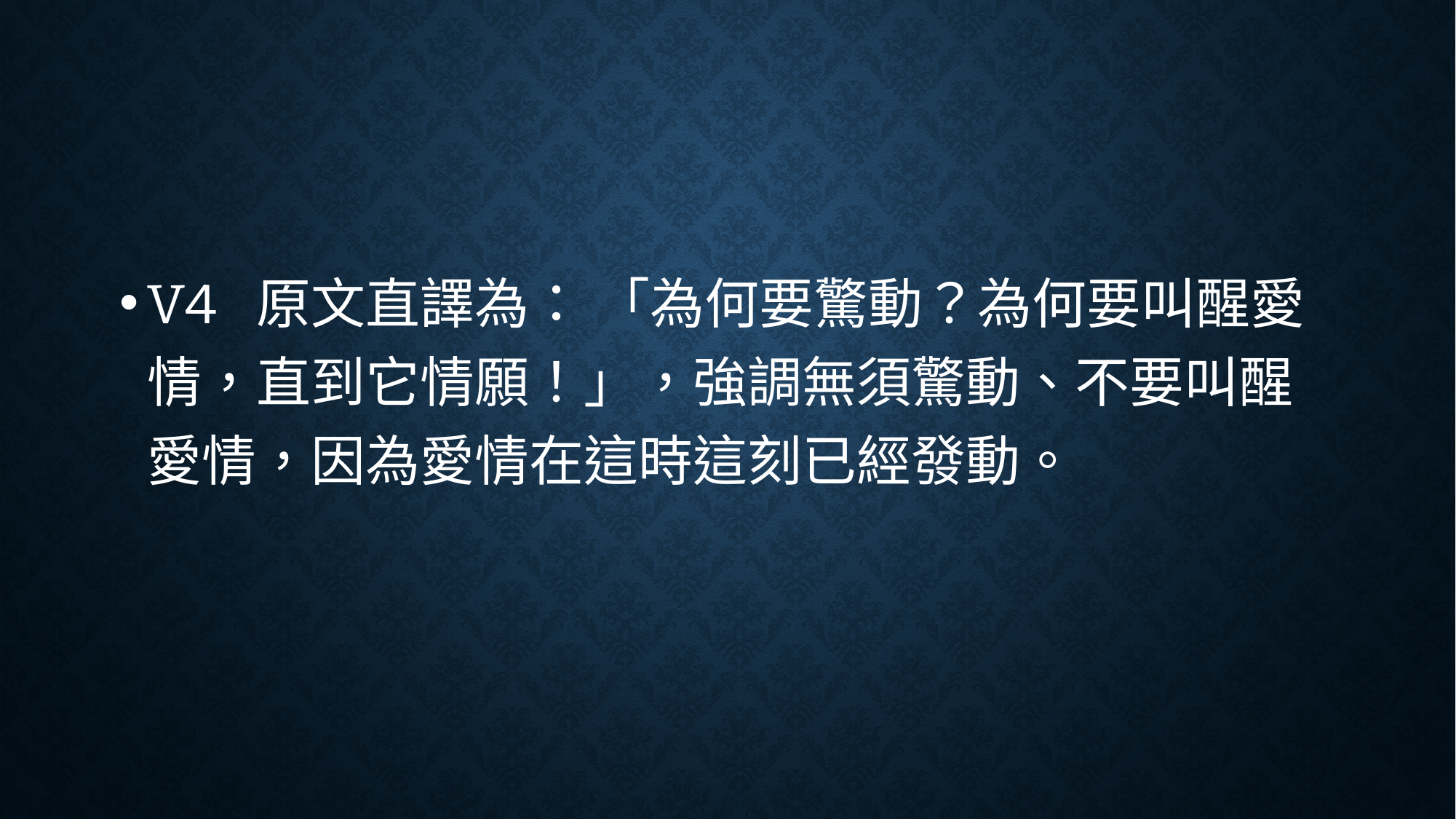

#
V4	原文直譯為： 「為何要驚動？為何要叫醒愛情，直到它情願！」，強調無須驚動、不要叫醒愛情，因為愛情在這時這刻已經發動。